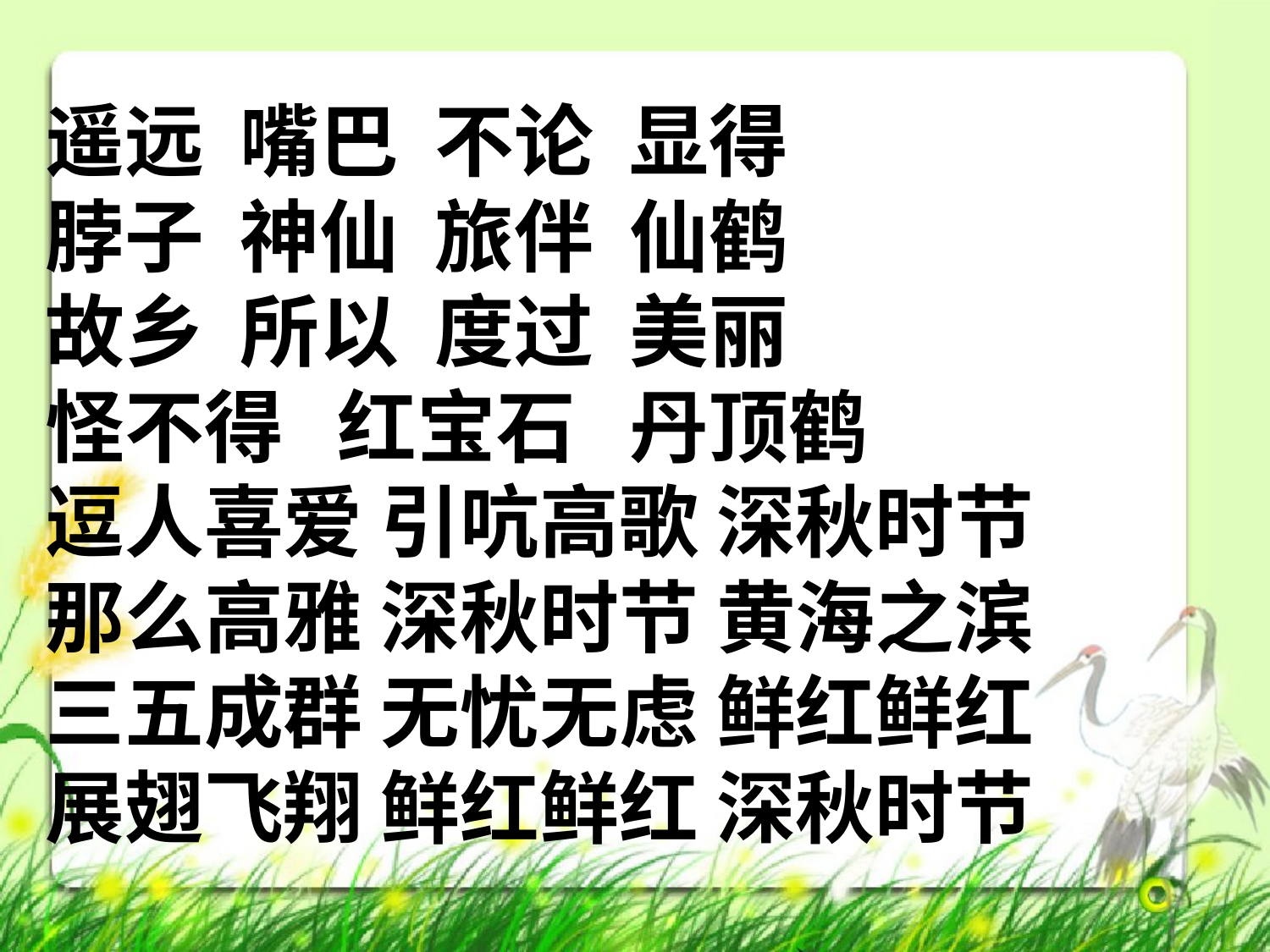

遥远  嘴巴  不论  显得
脖子  神仙  旅伴  仙鹤
故乡  所以  度过  美丽
怪不得   红宝石   丹顶鹤
逗人喜爱 引吭高歌 深秋时节
那么高雅 深秋时节 黄海之滨
三五成群 无忧无虑 鲜红鲜红
展翅飞翔 鲜红鲜红 深秋时节